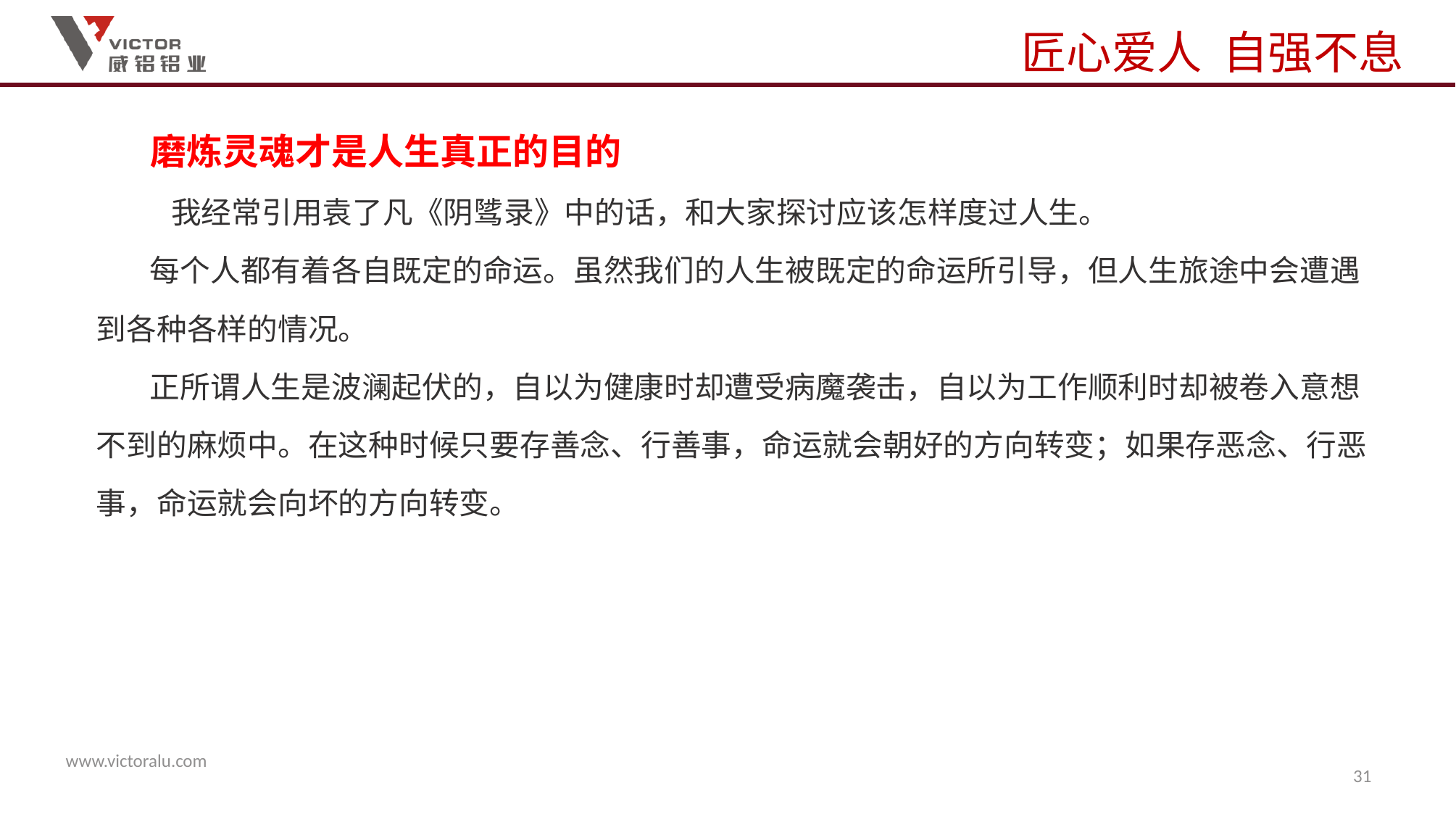

磨炼灵魂才是人生真正的目的
  我经常引用袁了凡《阴骘录》中的话，和大家探讨应该怎样度过人生。
        每个人都有着各自既定的命运。虽然我们的人生被既定的命运所引导，但人生旅途中会遭遇到各种各样的情况。
        正所谓人生是波澜起伏的，自以为健康时却遭受病魔袭击，自以为工作顺利时却被卷入意想不到的麻烦中。在这种时候只要存善念、行善事，命运就会朝好的方向转变；如果存恶念、行恶事，命运就会向坏的方向转变。
31